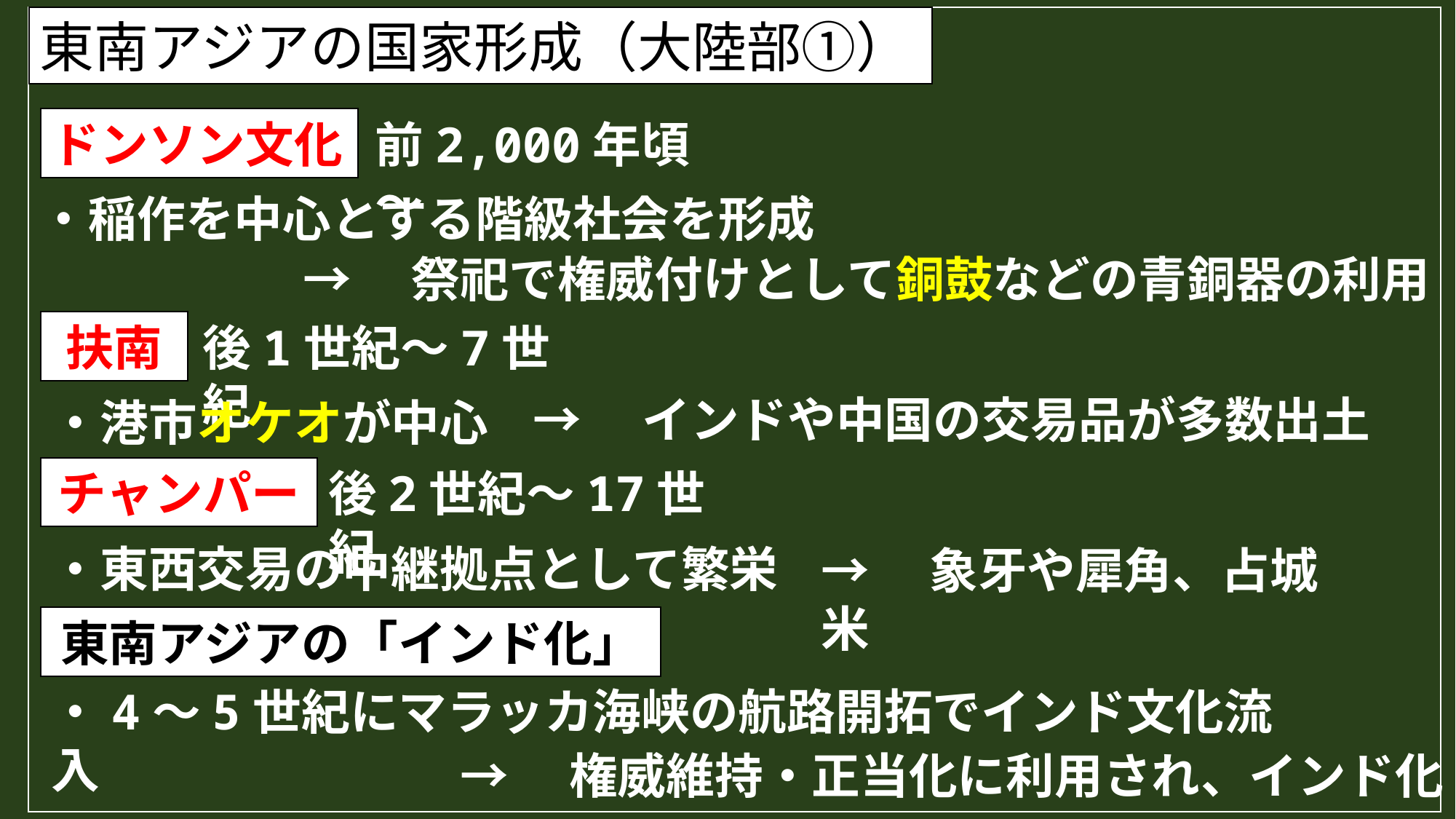

東南アジアの国家形成（大陸部①）
前2,000年頃～
ドンソン文化
・稲作を中心とする階級社会を形成
→　祭祀で権威付けとして銅鼓などの青銅器の利用
扶南
後1世紀～7世紀
→　インドや中国の交易品が多数出土
・港市オケオが中心
チャンパー
後2世紀～17世紀
・東西交易の中継拠点として繁栄
→　象牙や犀角、占城米
東南アジアの「インド化」
・4～5世紀にマラッカ海峡の航路開拓でインド文化流入
→　権威維持・正当化に利用され、インド化